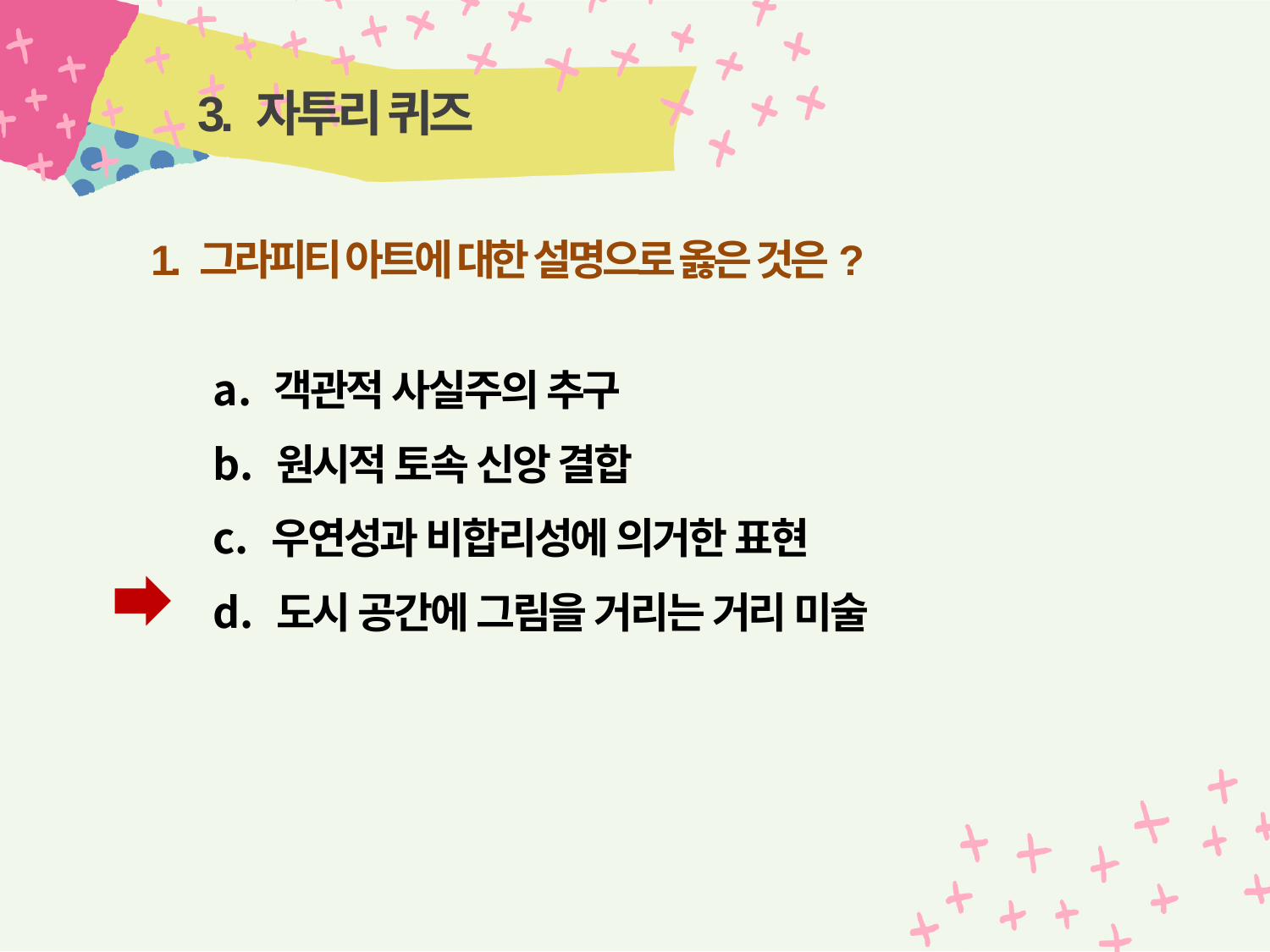

# 3. 자투리 퀴즈
1. 그라피티 아트에 대한 설명으로 옳은 것은?

 객관적 사실주의 추구
 원시적 토속 신앙 결합
 우연성과 비합리성에 의거한 표현
 도시 공간에 그림을 거리는 거리 미술